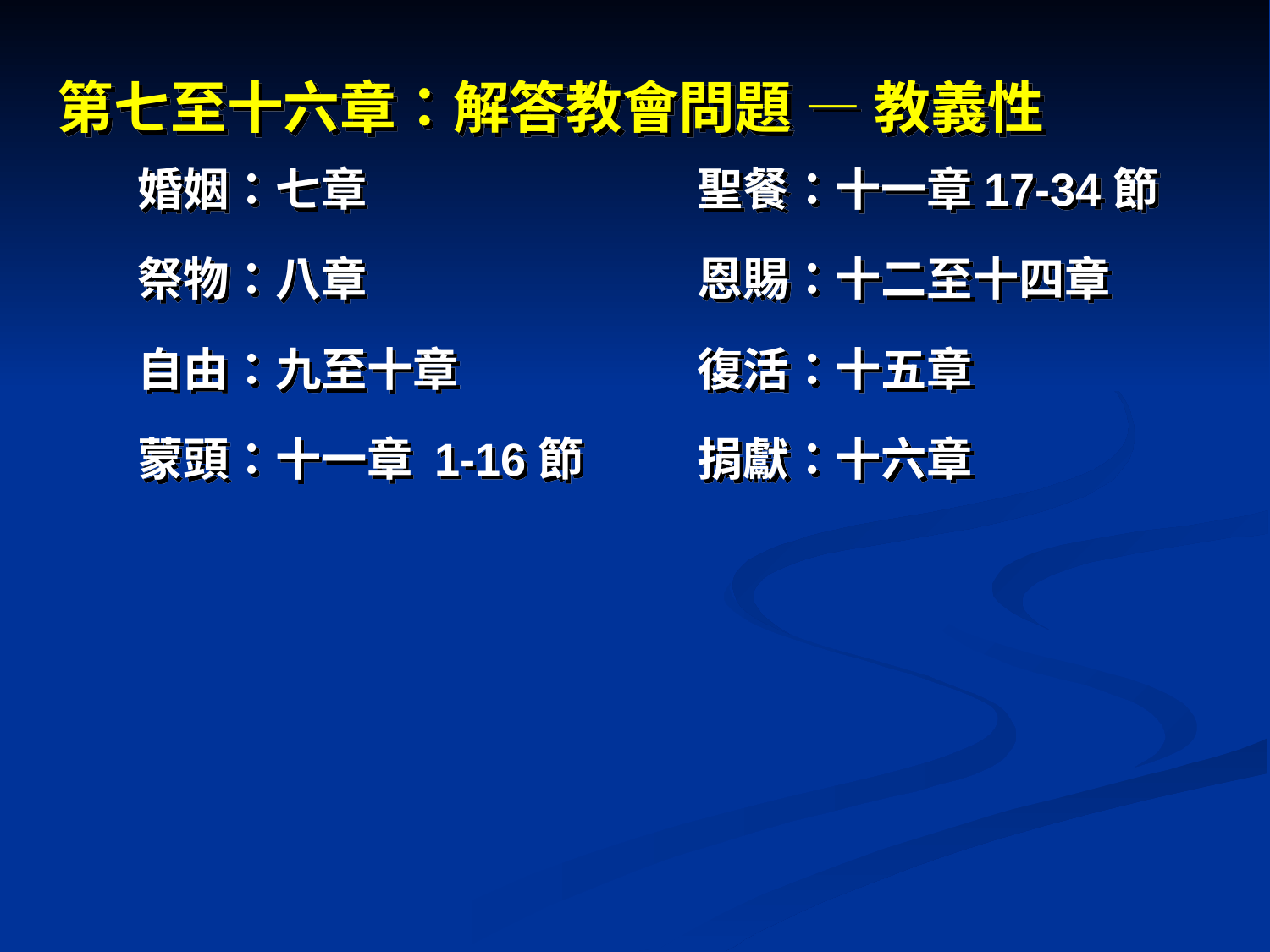

第七至十六章：解答教會問題 — 教義性
婚姻：七章
聖餐：十一章17-34節
祭物：八章
恩賜：十二至十四章
自由：九至十章
復活：十五章
蒙頭：十一章 1-16節
捐獻：十六章